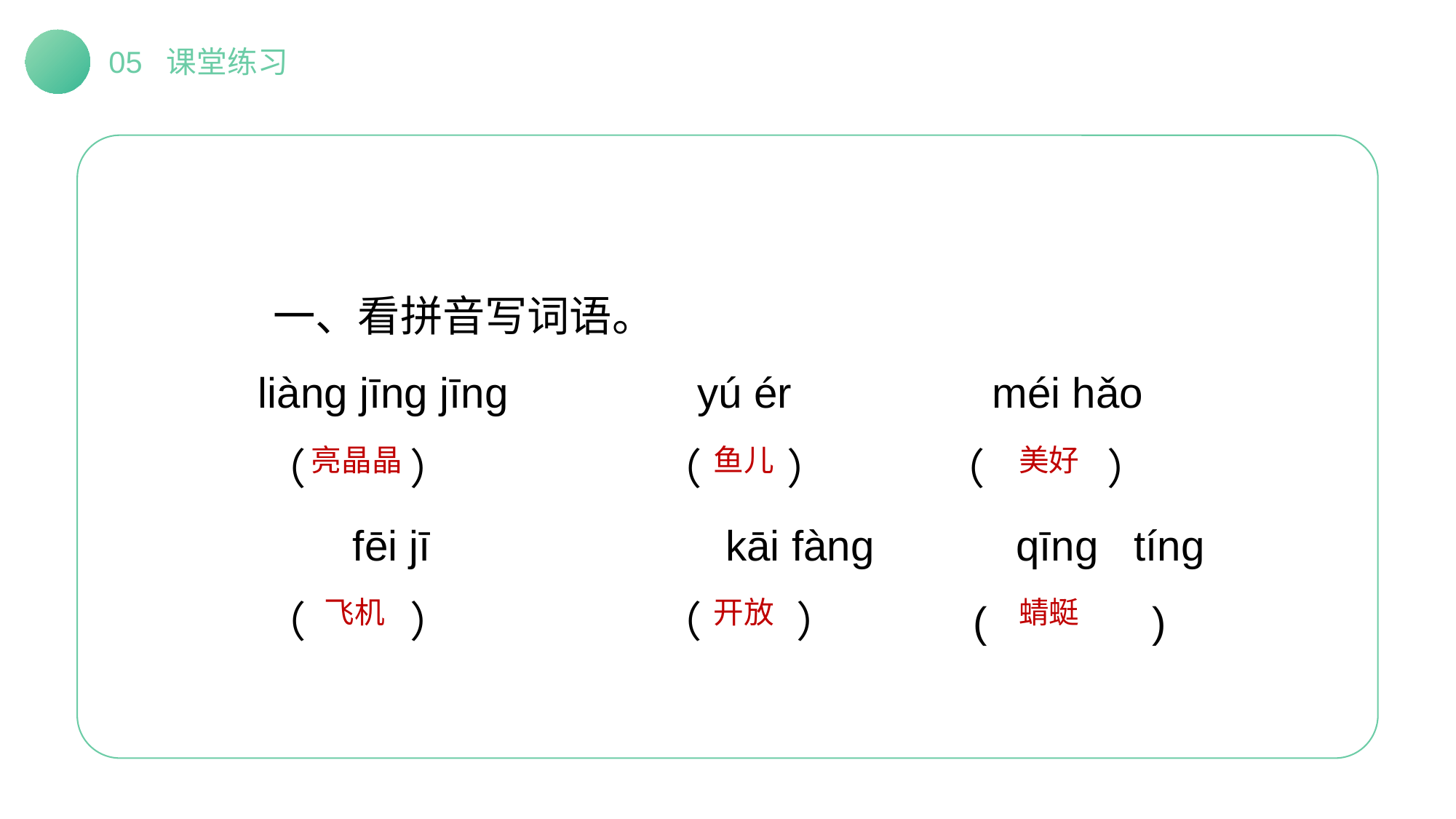

05  课堂练习

   一、看拼音写词语。
  liànɡ jīnɡ jīnɡ                yú ér                 méi hǎo
  （           ）                      （         ）            （             ）
          fēi jī                         kāi fànɡ            qīng   tíng
  （           ）                      （          ）             (              )
亮晶晶
鱼儿
美好
开放
蜻蜓
飞机